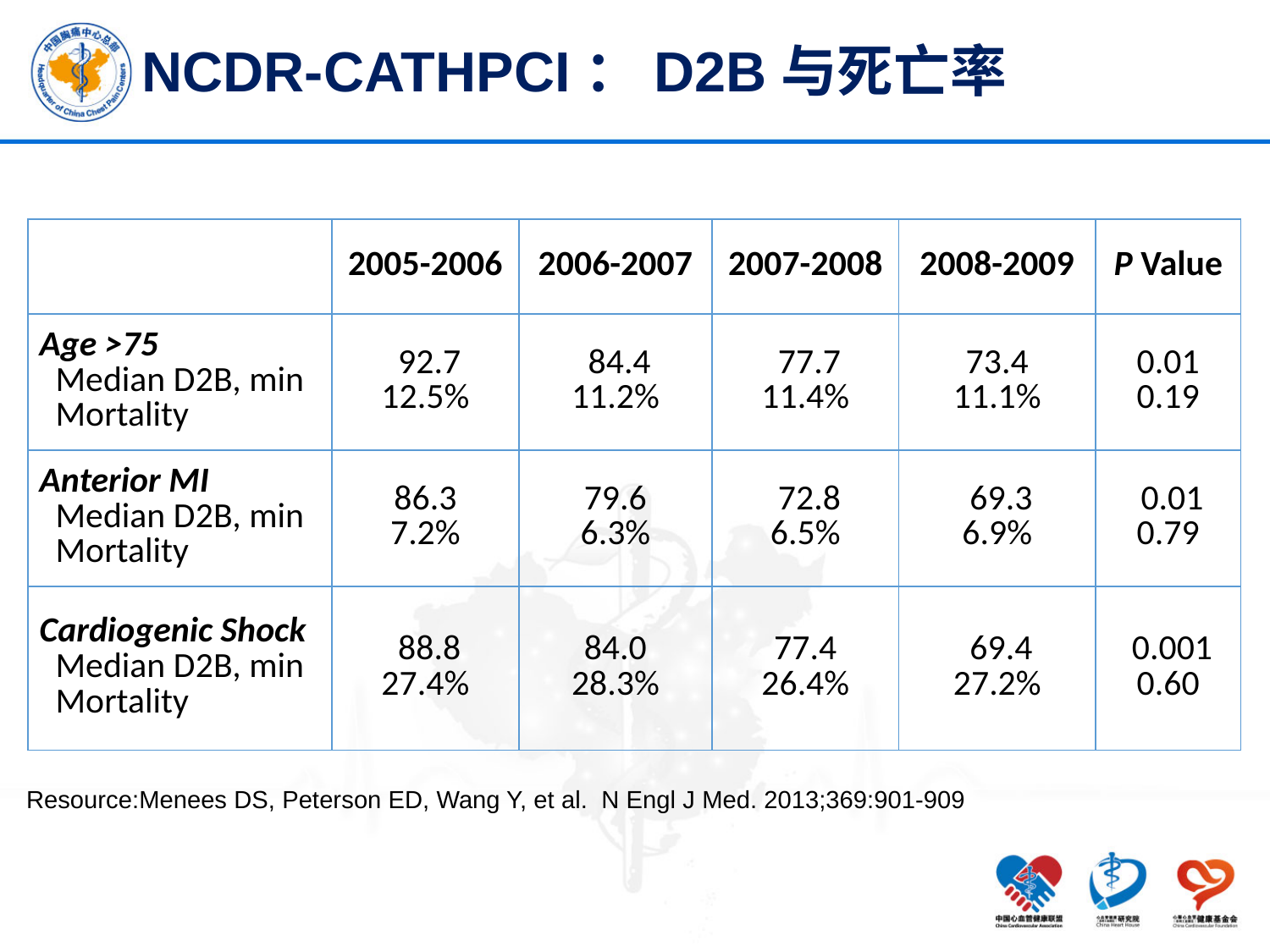

NCDR-CATHPCI：D2B与死亡率
|  | 2005-2006 | 2006-2007 | 2007-2008 | 2008-2009 | P Value |
| --- | --- | --- | --- | --- | --- |
| Age >75   Median D2B, min   Mortality | 92.7 12.5% | 84.4 11.2% | 77.7 11.4% | 73.4 11.1% | 0.01 0.19 |
| Anterior MI   Median D2B, min   Mortality | 86.3 7.2% | 79.6 6.3% | 72.8 6.5% | 69.3 6.9% | 0.01 0.79 |
| Cardiogenic Shock   Median D2B, min   Mortality | 88.8 27.4% | 84.0 28.3% | 77.4 26.4% | 69.4 27.2% | 0.001 0.60 |
Resource:Menees DS, Peterson ED, Wang Y, et al.  N Engl J Med. 2013;369:901-909